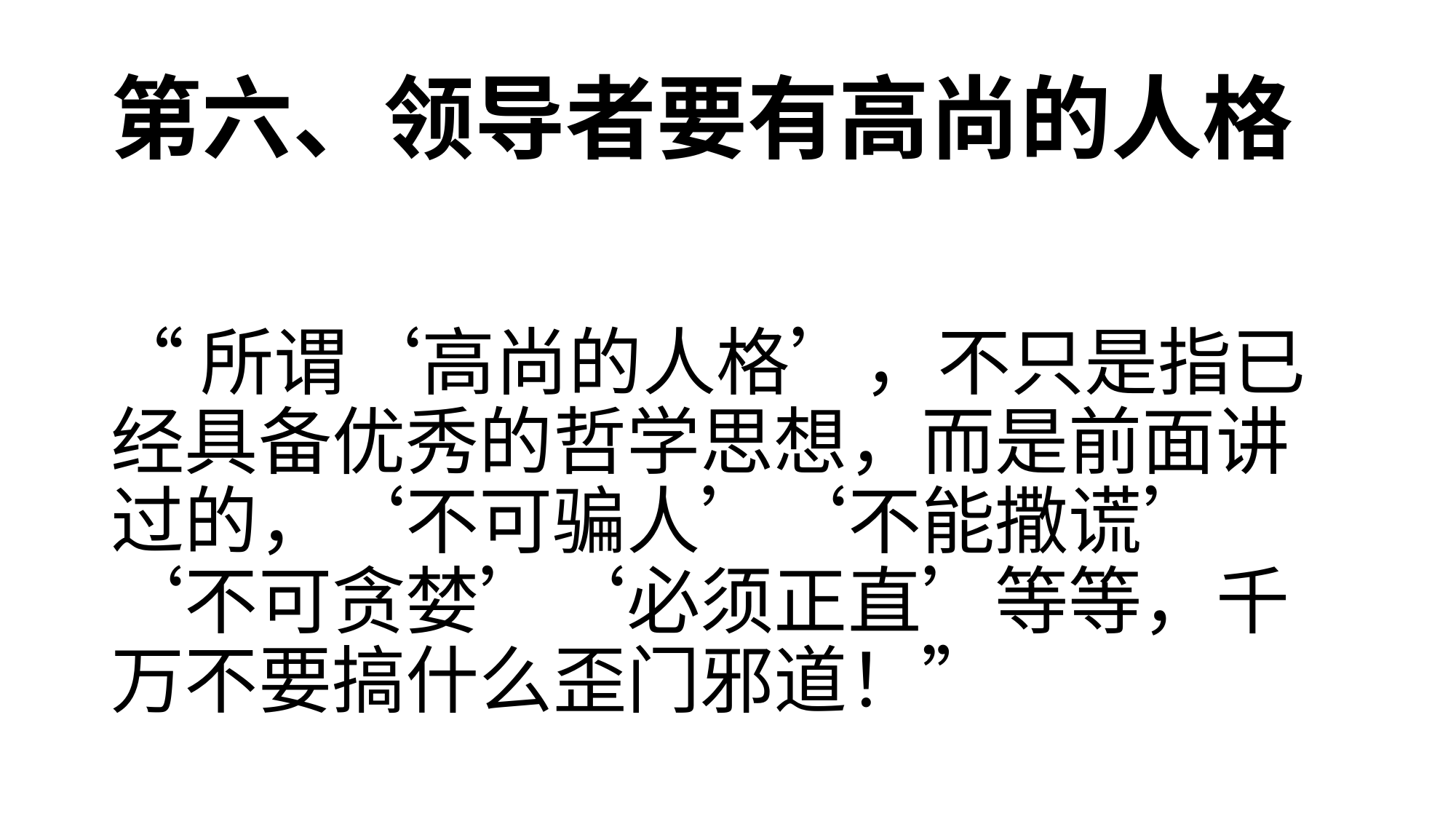

# 第六、领导者要有高尚的人格

“所谓‘高尚的人格’，不只是指已经具备优秀的哲学思想，而是前面讲过的，‘不可骗人’‘不能撒谎’‘不可贪婪’‘必须正直’等等，千万不要搞什么歪门邪道！”